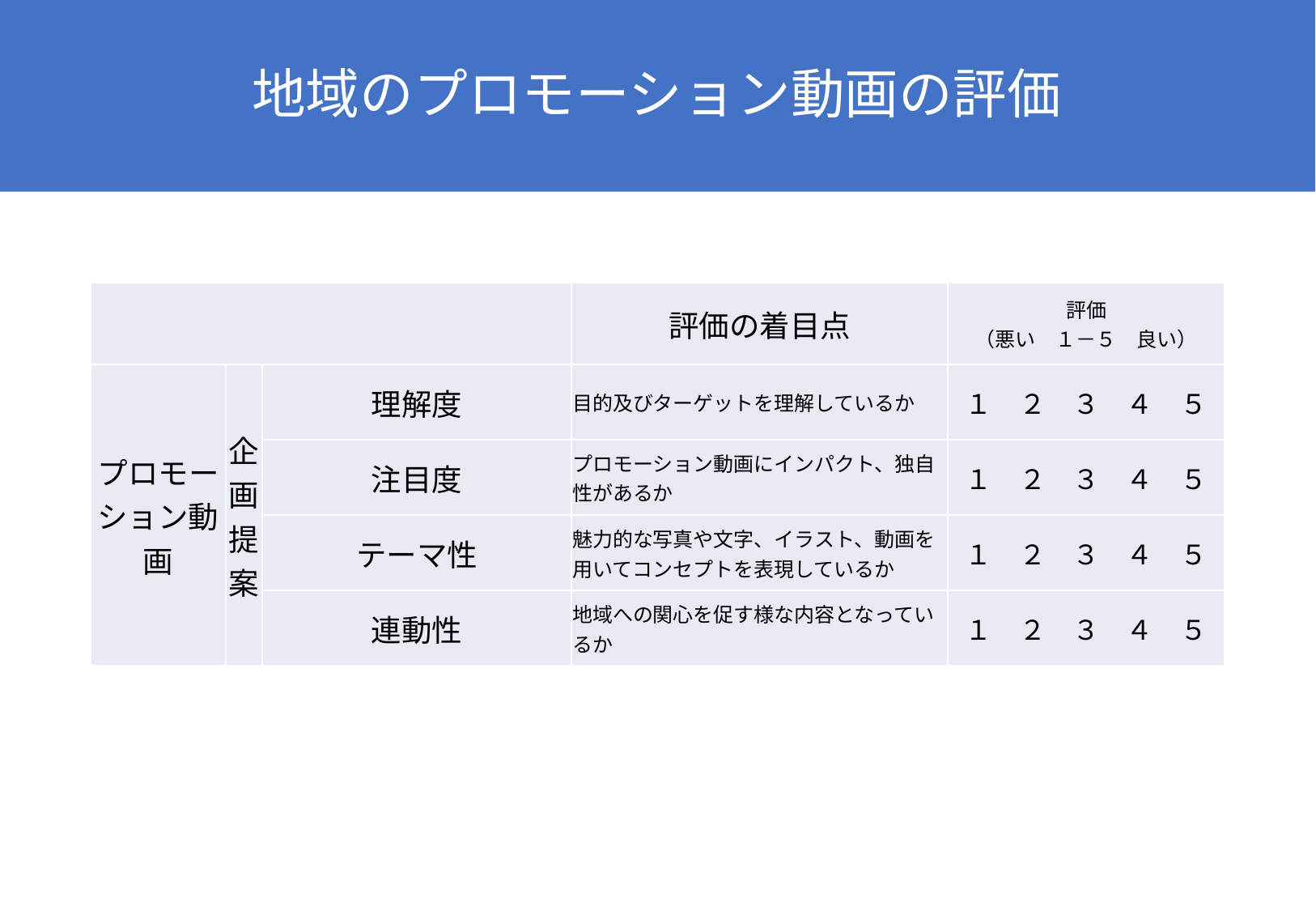

# 地域のプロモーション動画の評価
|  |  |  | 評価の着目点 | 評価 （悪い　１－５　良い） |
| --- | --- | --- | --- | --- |
| プロモーション動画 | 企画提案 | 理解度 | 目的及びターゲットを理解しているか | １　２　３　４　５ |
|  |  | 注目度 | プロモーション動画にインパクト、独自性があるか | １　２　３　４　５ |
|  |  | テーマ性 | 魅力的な写真や文字、イラスト、動画を用いてコンセプトを表現しているか | １　２　３　４　５ |
|  |  | 連動性 | 地域への関心を促す様な内容となっているか | １　２　３　４　５ |